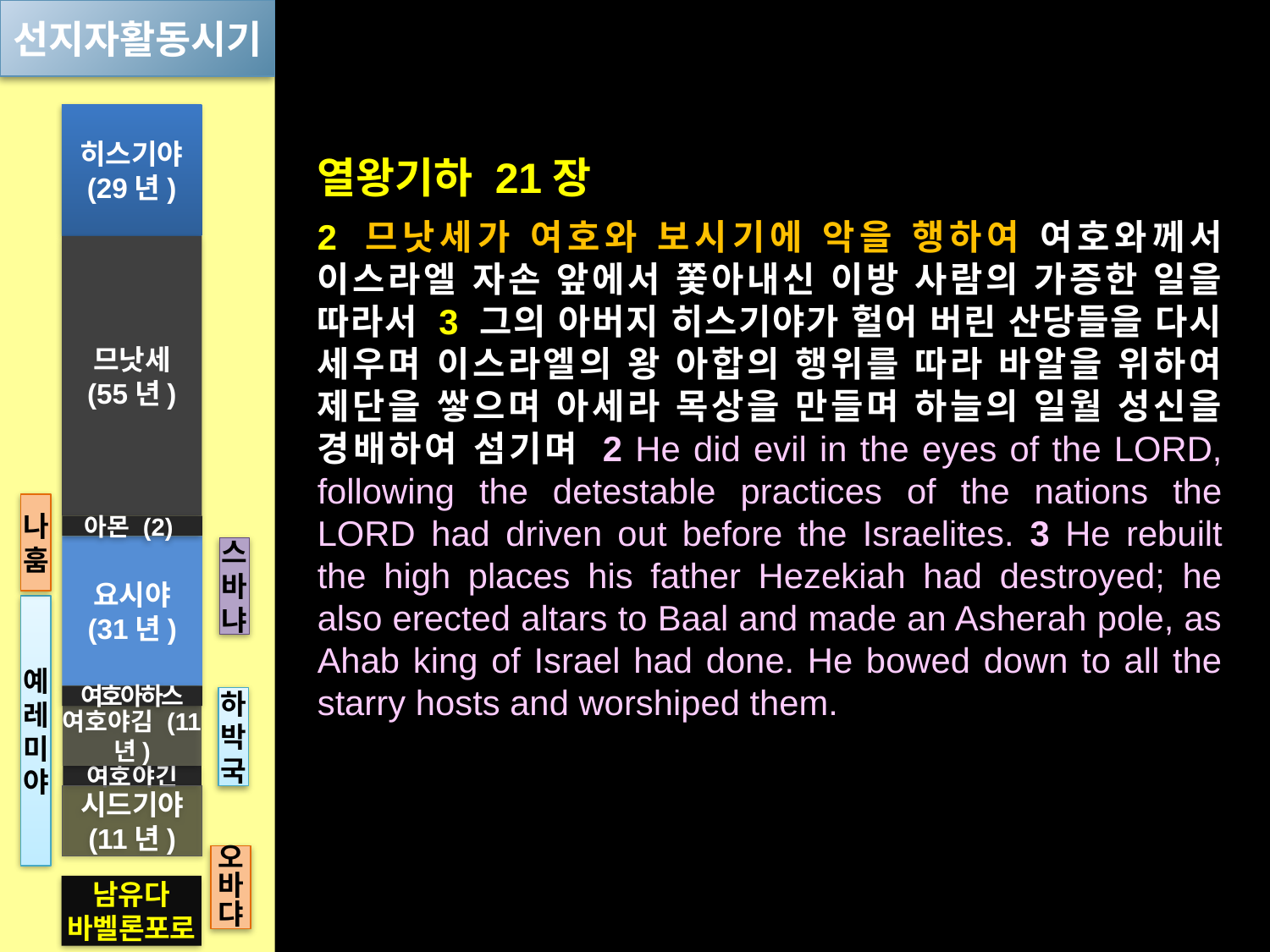

선지자활동시기

히스기야
(29년)
열왕기하 21장

2 므낫세가 여호와 보시기에 악을 행하여 여호와께서 이스라엘 자손 앞에서 쫓아내신 이방 사람의 가증한 일을 따라서 3 그의 아버지 히스기야가 헐어 버린 산당들을 다시 세우며 이스라엘의 왕 아합의 행위를 따라 바알을 위하여 제단을 쌓으며 아세라 목상을 만들며 하늘의 일월 성신을 경배하여 섬기며 2 He did evil in the eyes of the LORD, following the detestable practices of the nations the LORD had driven out before the Israelites. 3 He rebuilt the high places his father Hezekiah had destroyed; he also erected altars to Baal and made an Asherah pole, as Ahab king of Israel had done. He bowed down to all the starry hosts and worshiped them.
므낫세
(55년)
나훔
아몬 (2)
요시야
(31년)
스바냐
예레미야
여호아하스
하박국
여호야김 (11년)
여호야긴
시드기야
(11년)
오바댜
남유다
바벨론포로